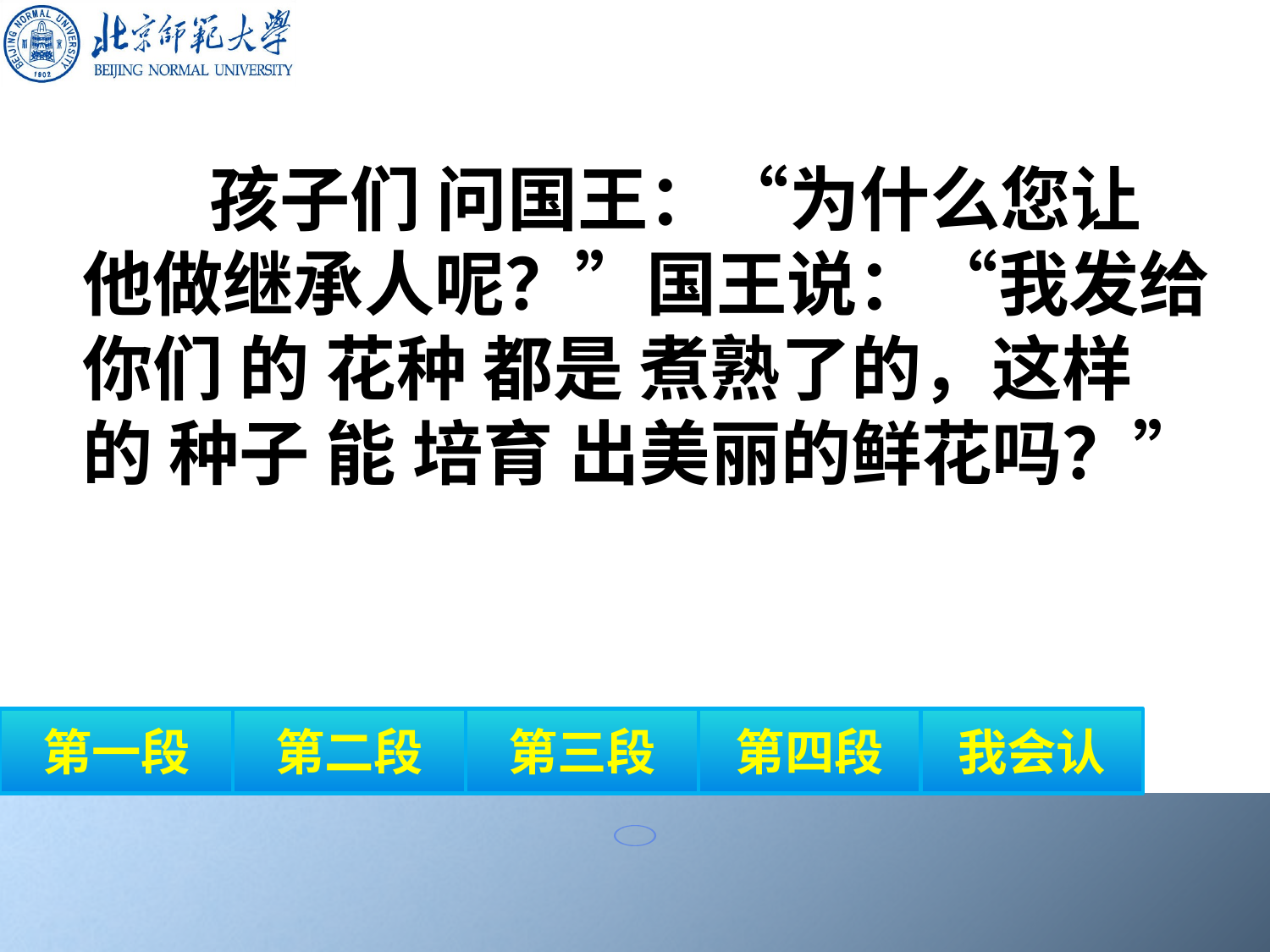

孩子们 问国王：“为什么您让
他做继承人呢？”国王说：“我发给
你们 的 花种 都是 煮熟了的，这样
的 种子 能 培育 出美丽的鲜花吗？”
第一段
第二段
第三段
第四段
我会认